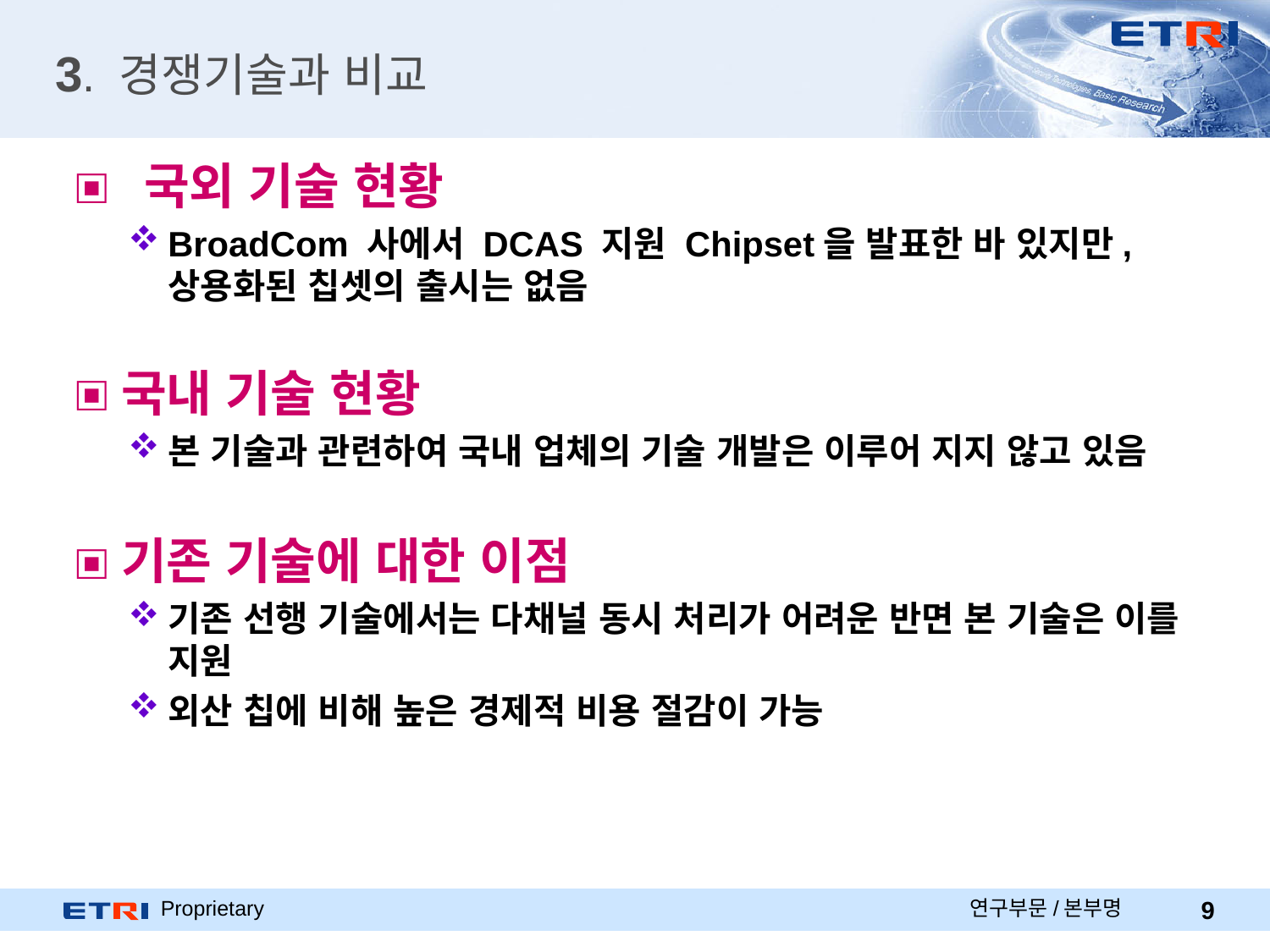

# 3. 경쟁기술과 비교
 국외 기술 현황
BroadCom 사에서 DCAS 지원 Chipset을 발표한 바 있지만, 상용화된 칩셋의 출시는 없음

국내 기술 현황
본 기술과 관련하여 국내 업체의 기술 개발은 이루어 지지 않고 있음

기존 기술에 대한 이점
기존 선행 기술에서는 다채널 동시 처리가 어려운 반면 본 기술은 이를 지원
외산 칩에 비해 높은 경제적 비용 절감이 가능
연구부문/본부명
9